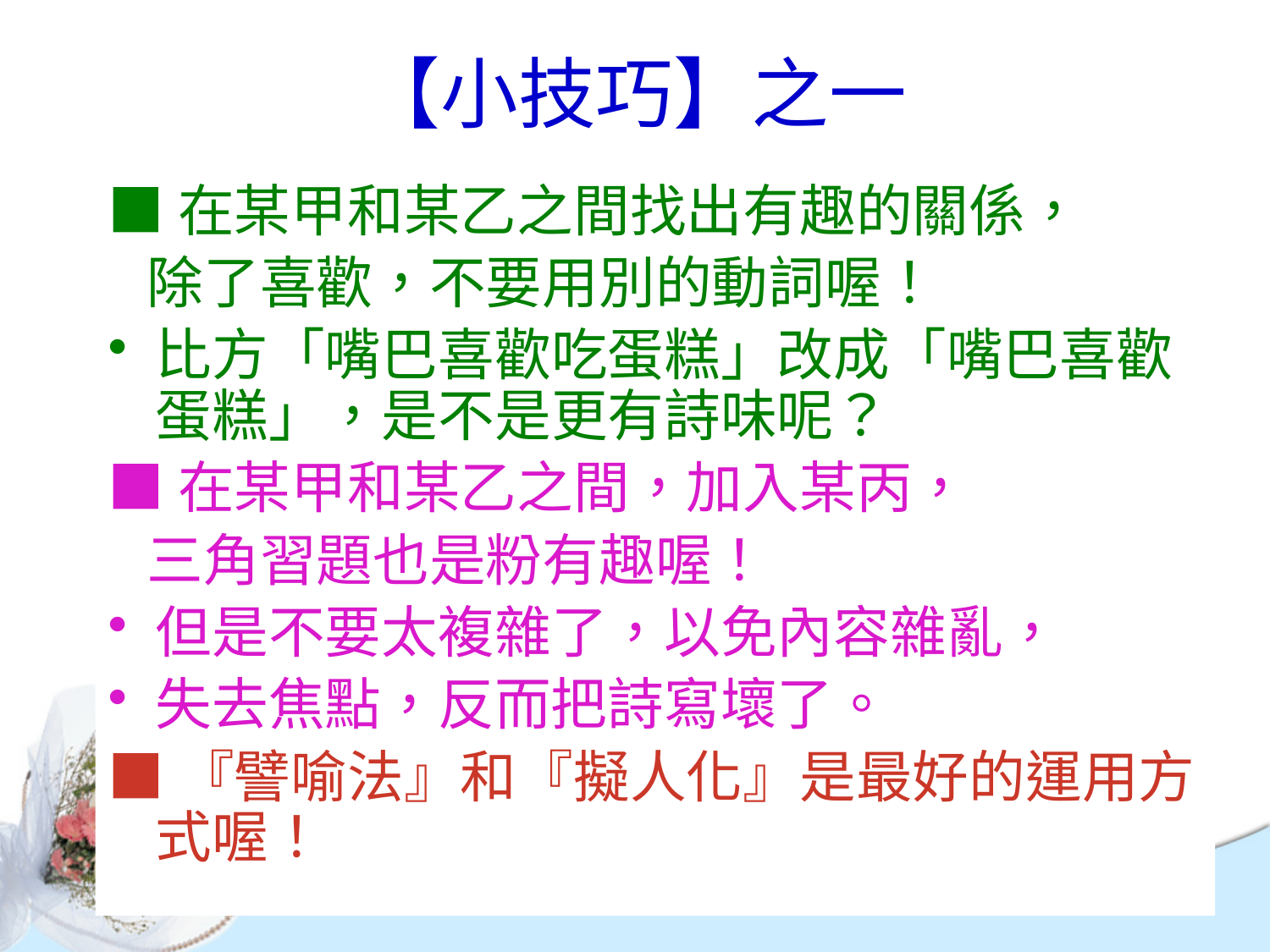

# 【小技巧】之一
■在某甲和某乙之間找出有趣的關係，
  除了喜歡，不要用別的動詞喔！
比方「嘴巴喜歡吃蛋糕」改成「嘴巴喜歡蛋糕」，是不是更有詩味呢？
■在某甲和某乙之間，加入某丙，
  三角習題也是粉有趣喔！
但是不要太複雜了，以免內容雜亂，
失去焦點，反而把詩寫壞了。
■『譬喻法』和『擬人化』是最好的運用方式喔！